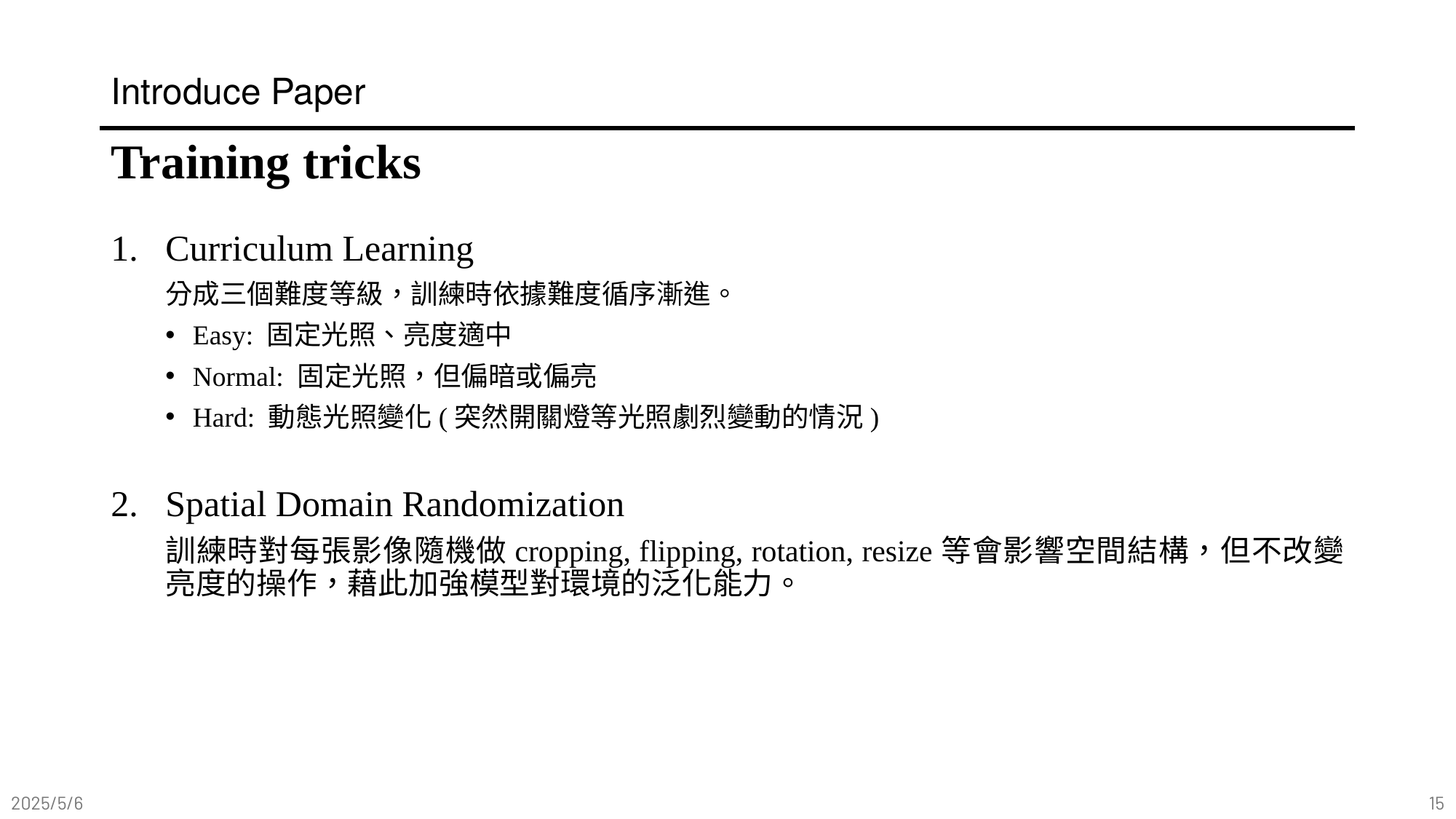

# Introduce Paper
Training tricks

Curriculum Learning
分成三個難度等級，訓練時依據難度循序漸進。
Easy: 固定光照、亮度適中
Normal: 固定光照，但偏暗或偏亮
Hard: 動態光照變化(突然開關燈等光照劇烈變動的情況)

Spatial Domain Randomization
訓練時對每張影像隨機做cropping, flipping, rotation, resize等會影響空間結構，但不改變亮度的操作，藉此加強模型對環境的泛化能力。

2025/5/6
15